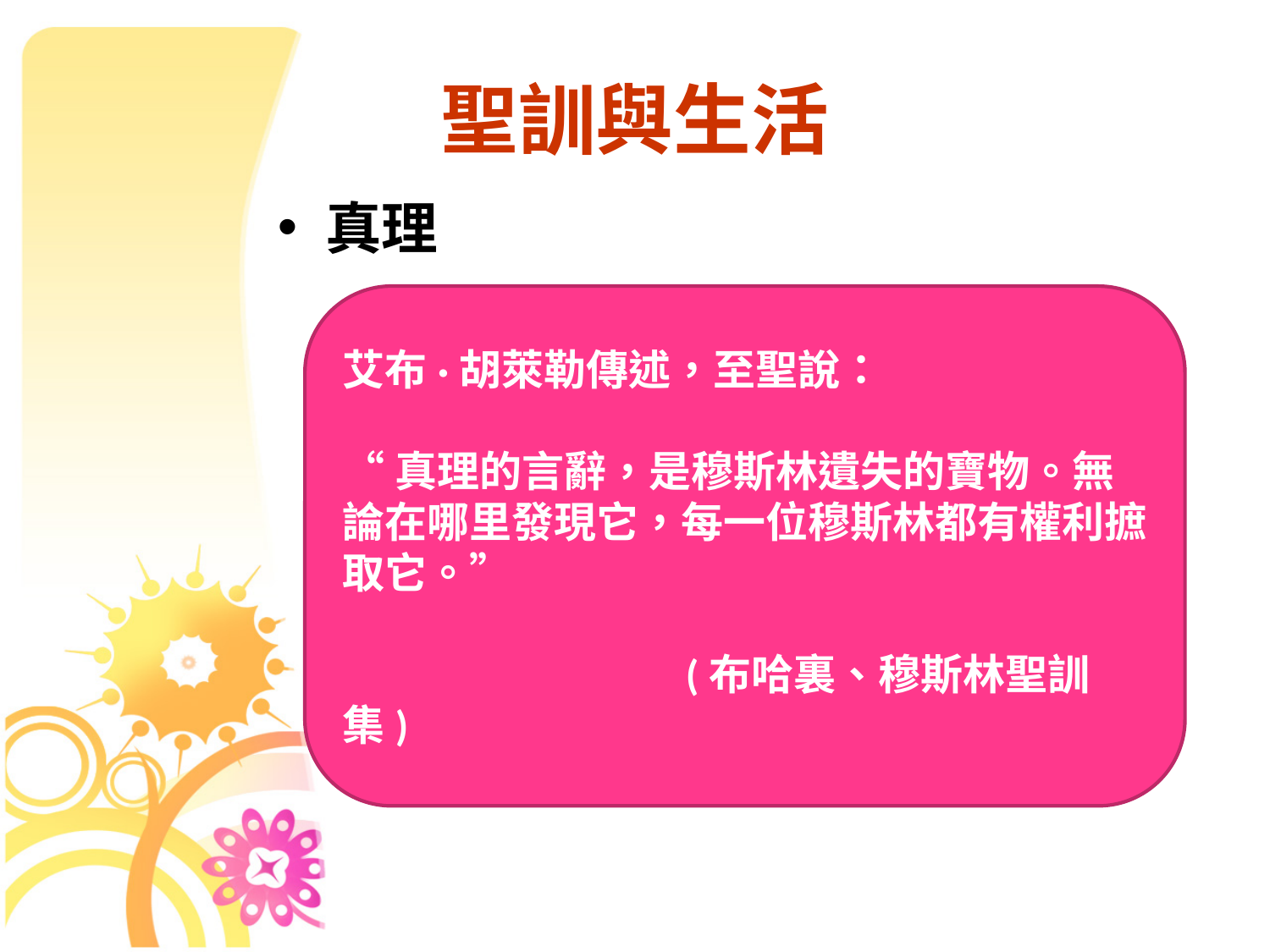

# 聖訓與生活
真理
艾布·胡萊勒傳述，至聖說：

“真理的言辭，是穆斯林遺失的寶物。無論在哪里發現它，每一位穆斯林都有權利摭取它。”

                                    (布哈裏、穆斯林聖訓集)